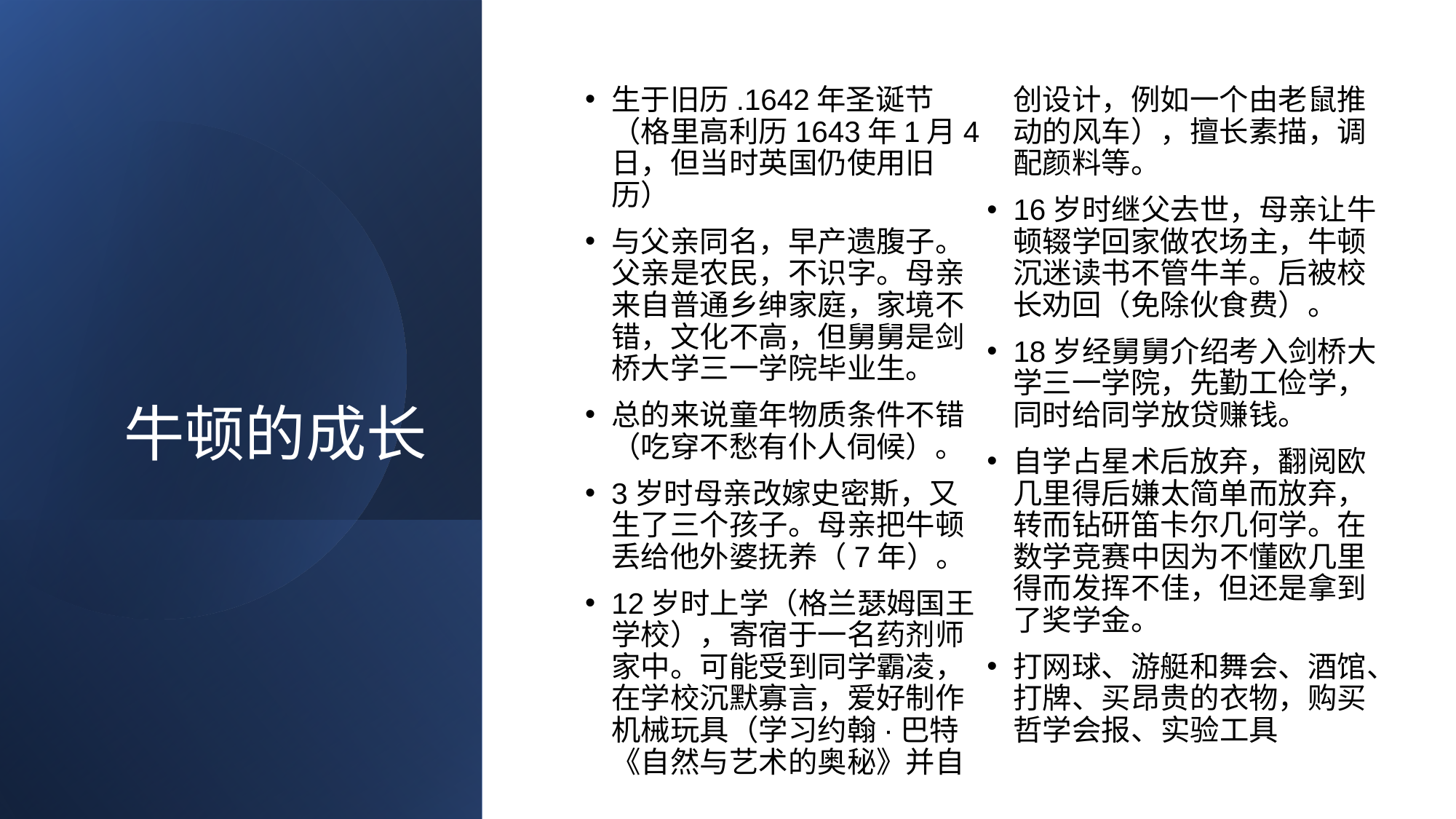

# 牛顿的成长
生于旧历.1642年圣诞节（格里高利历1643年1月4日，但当时英国仍使用旧历）
与父亲同名，早产遗腹子。父亲是农民，不识字。母亲来自普通乡绅家庭，家境不错，文化不高，但舅舅是剑桥大学三一学院毕业生。
总的来说童年物质条件不错（吃穿不愁有仆人伺候）。
3岁时母亲改嫁史密斯，又生了三个孩子。母亲把牛顿丢给他外婆抚养（7年）。
12岁时上学（格兰瑟姆国王学校），寄宿于一名药剂师家中。可能受到同学霸凌，在学校沉默寡言，爱好制作机械玩具（学习约翰·巴特《自然与艺术的奥秘》并自创设计，例如一个由老鼠推动的风车），擅长素描，调配颜料等。
16岁时继父去世，母亲让牛顿辍学回家做农场主，牛顿沉迷读书不管牛羊。后被校长劝回（免除伙食费）。
18岁经舅舅介绍考入剑桥大学三一学院，先勤工俭学，同时给同学放贷赚钱。
自学占星术后放弃，翻阅欧几里得后嫌太简单而放弃，转而钻研笛卡尔几何学。在数学竞赛中因为不懂欧几里得而发挥不佳，但还是拿到了奖学金。
打网球、游艇和舞会、酒馆、打牌、买昂贵的衣物，购买哲学会报、实验工具